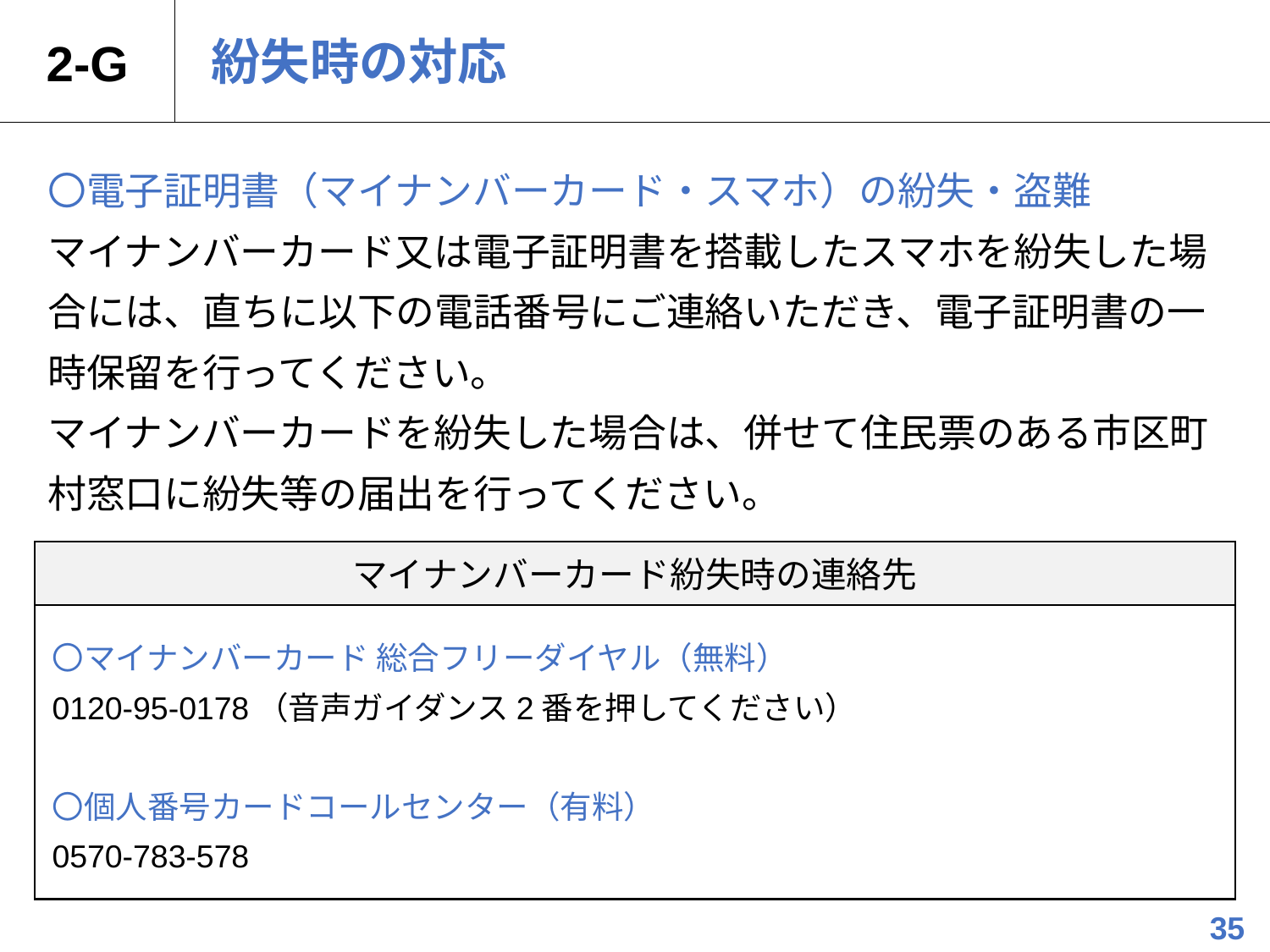

# 2-G
紛失時の対応
〇電子証明書（マイナンバーカード・スマホ）の紛失・盗難
マイナンバーカード又は電子証明書を搭載したスマホを紛失した場合には、直ちに以下の電話番号にご連絡いただき、電子証明書の一時保留を行ってください。
マイナンバーカードを紛失した場合は、併せて住民票のある市区町村窓口に紛失等の届出を行ってください。

マイナンバーカード紛失時の連絡先

〇マイナンバーカード 総合フリーダイヤル（無料）
0120-95-0178（音声ガイダンス2番を押してください）

〇個人番号カードコールセンター（有料）
0570-783-578
35